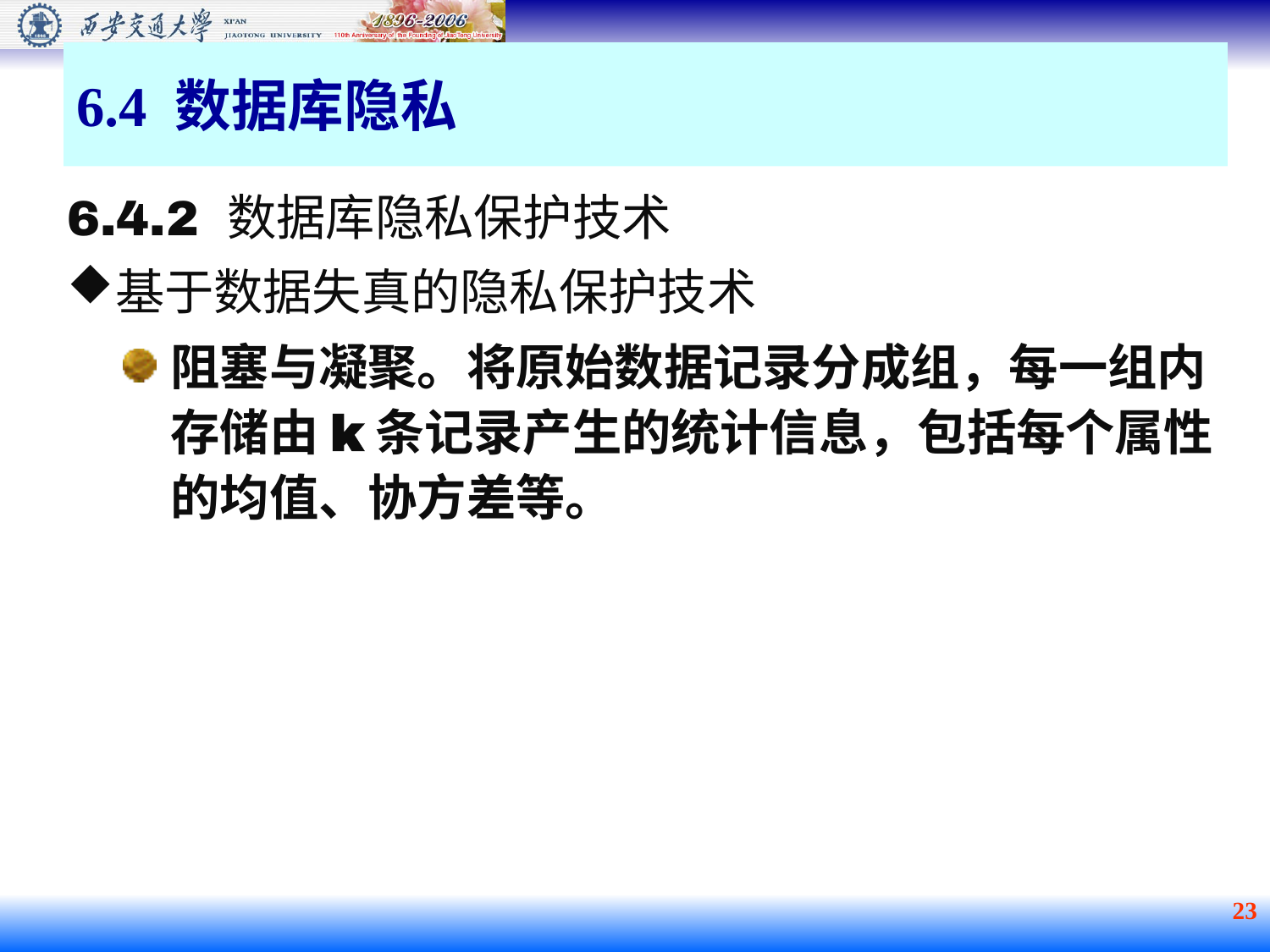

6.4 数据库隐私

6.4.2 数据库隐私保护技术
基于数据失真的隐私保护技术
阻塞与凝聚。将原始数据记录分成组，每一组内存储由k条记录产生的统计信息，包括每个属性的均值、协方差等。
 23